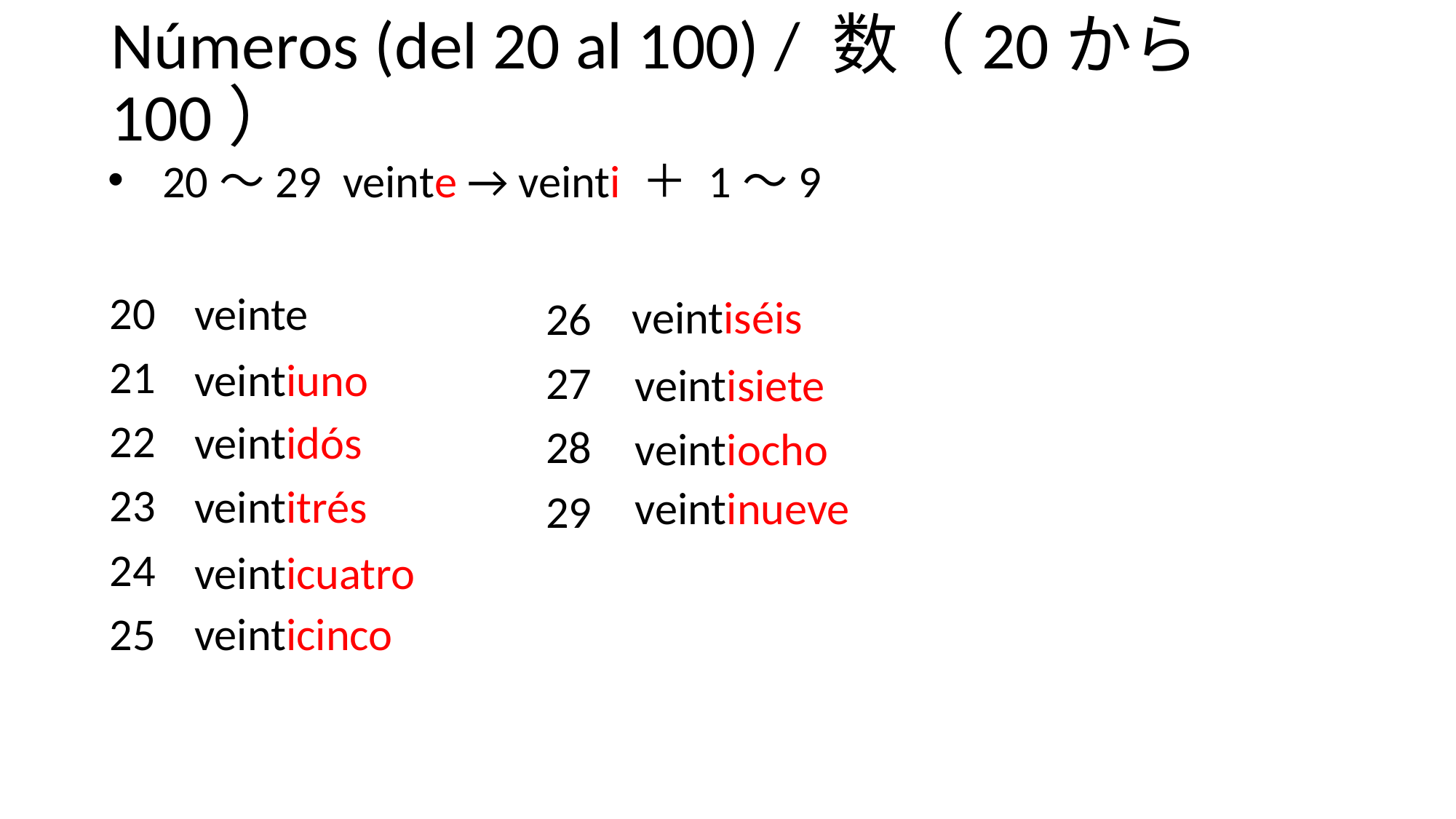

# Números (del 20 al 100) / 数（20から100）
20〜29  veinte → veinti ＋ 1〜9

veinte
veintiséis
20
21
22
23
24
25

26
27
28
29

veintiuno
veintisiete
veintidós
veintiocho
veintitrés
veintinueve
veinticuatro
veinticinco